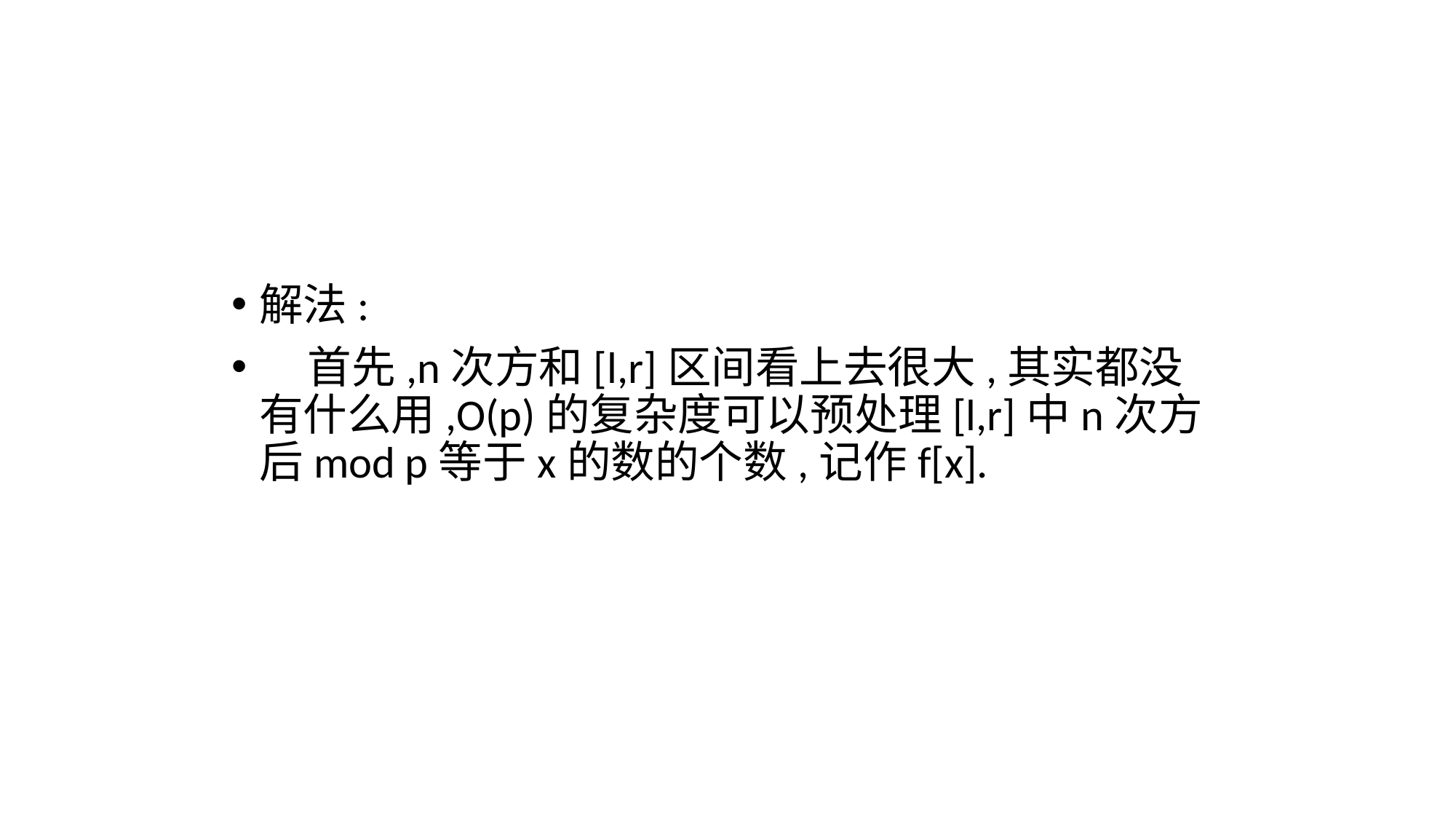

# 解法:
	首先,n次方和[l,r]区间看上去很大,其实都没有什么用,O(p)的复杂度可以预处理[l,r]中n次方后mod p等于x的数的个数,记作f[x].